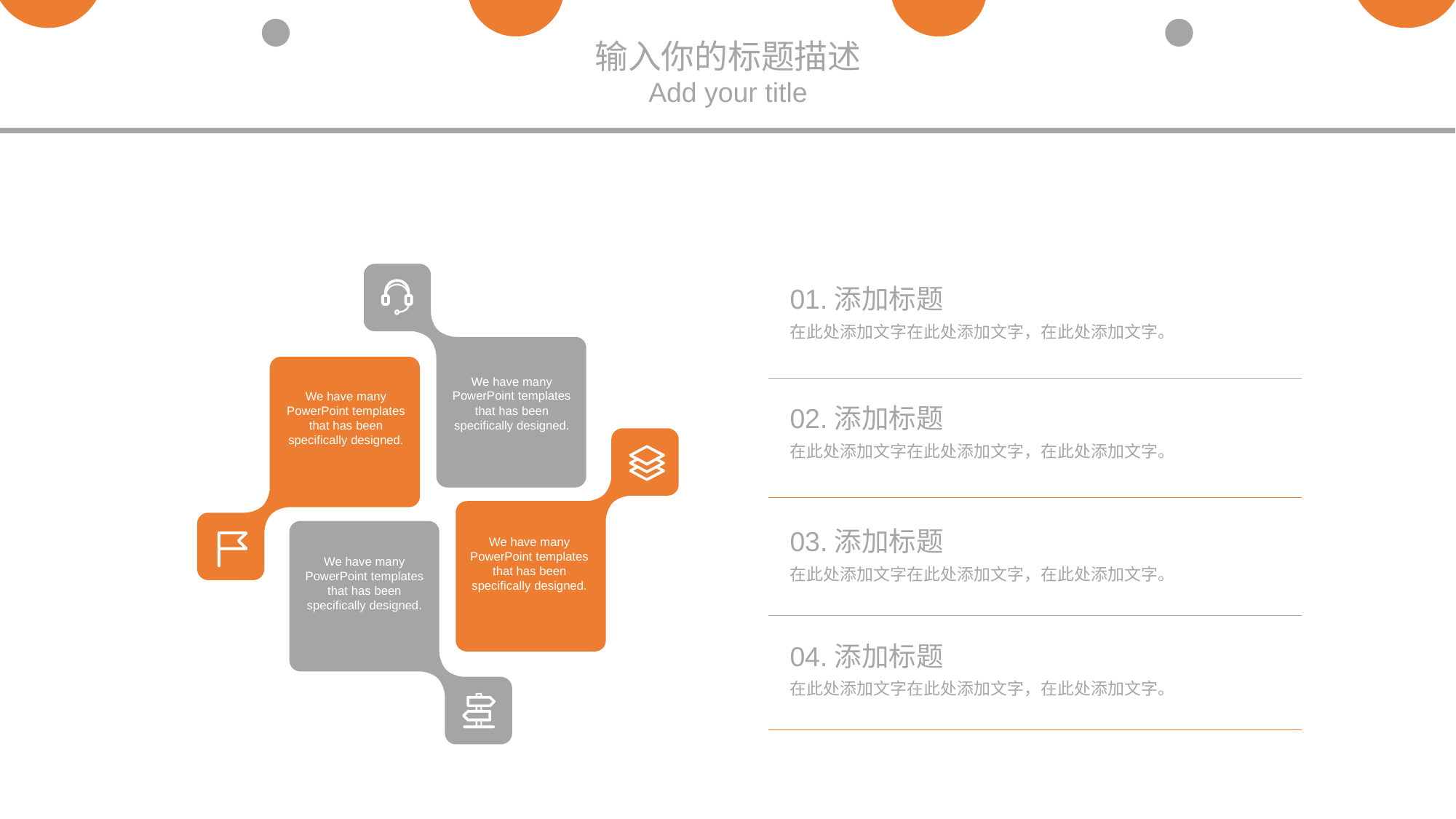

输入你的标题描述
Add your title

We have many PowerPoint templates that has been specifically designed.
We have many PowerPoint templates that has been specifically designed.

We have many PowerPoint templates that has been specifically designed.
We have many PowerPoint templates that has been specifically designed.

01.添加标题
在此处添加文字在此处添加文字，在此处添加文字。
02.添加标题
在此处添加文字在此处添加文字，在此处添加文字。
03.添加标题
在此处添加文字在此处添加文字，在此处添加文字。
04.添加标题
在此处添加文字在此处添加文字，在此处添加文字。